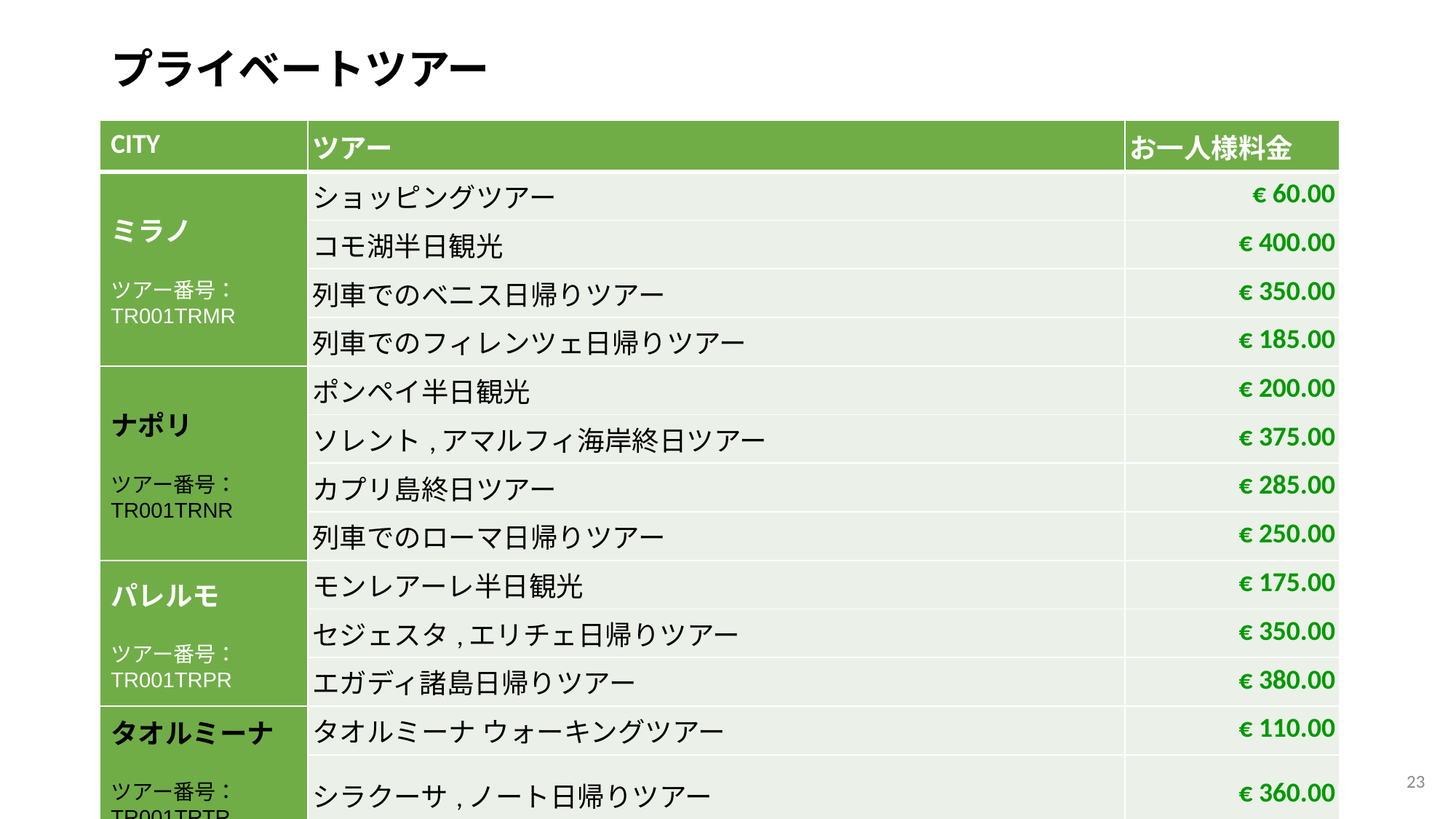

# プライベートツアー
| CITY | ツアー | お一人様料金 |
| --- | --- | --- |
| ミラノ ツアー番号： TR001TRMR | ショッピングツアー | € 60.00 |
|  | コモ湖半日観光 | € 400.00 |
|  | 列車でのベニス日帰りツアー | € 350.00 |
|  | 列車でのフィレンツェ日帰りツアー | € 185.00 |
| ナポリ ツアー番号： TR001TRNR | ポンペイ半日観光 | € 200.00 |
|  | ソレント,アマルフィ海岸終日ツアー | € 375.00 |
|  | カプリ島終日ツアー | € 285.00 |
|  | 列車でのローマ日帰りツアー | € 250.00 |
| パレルモ ツアー番号： TR001TRPR | モンレアーレ半日観光 | € 175.00 |
|  | セジェスタ,エリチェ日帰りツアー | € 350.00 |
|  | エガディ諸島日帰りツアー | € 380.00 |
| タオルミーナ ツアー番号： TR001TRTR | タオルミーナ ウォーキングツアー | € 110.00 |
|  | シラクーサ,ノート日帰りツアー | € 360.00 |
23